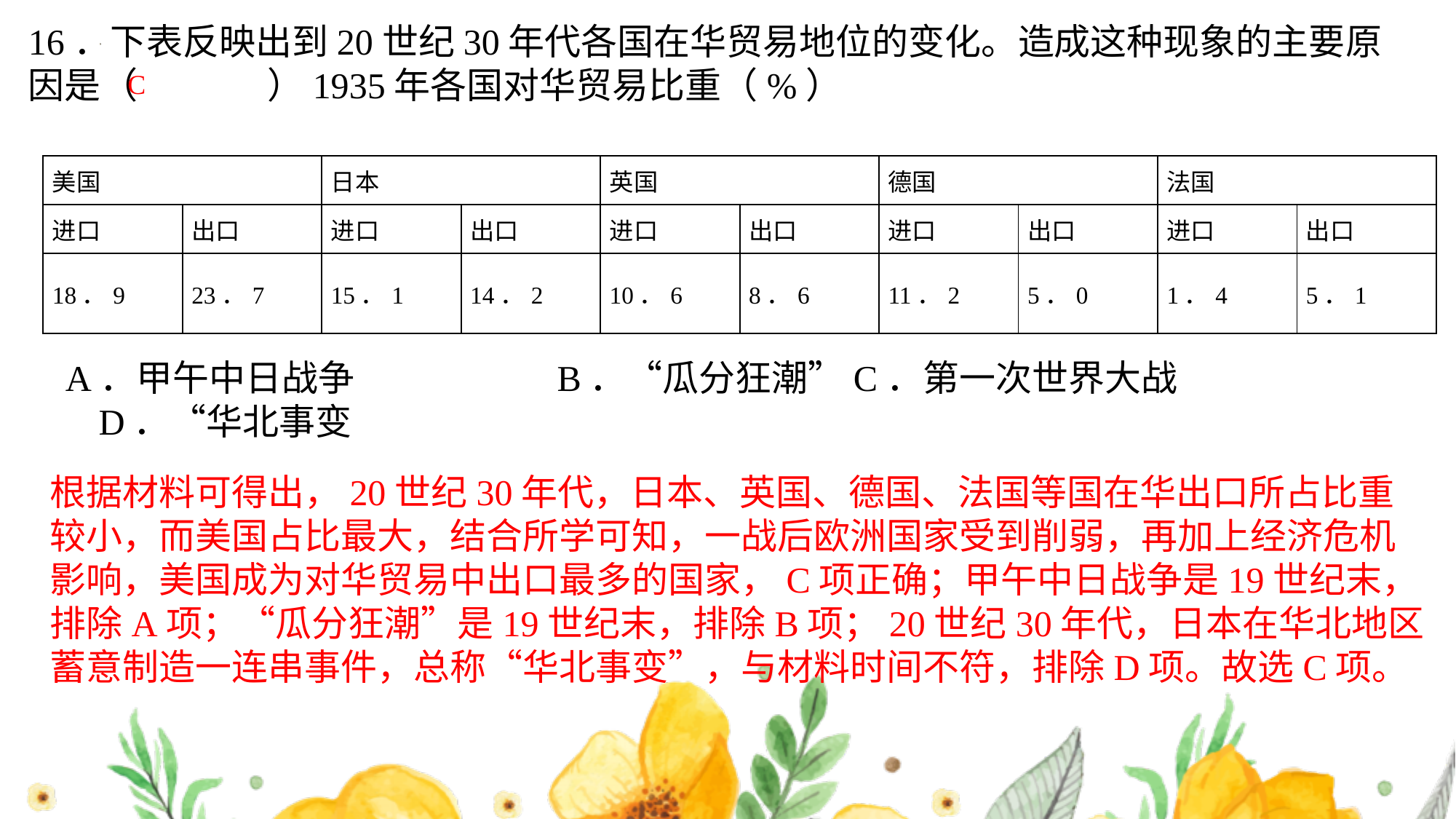

16．下表反映出到20世纪30年代各国在华贸易地位的变化。造成这种现象的主要原因是（　       　）1935年各国对华贸易比重（%）

C
| 美国 |  | 日本 |  | 英国 |  | 德国 |  | 法国 |  |
| --- | --- | --- | --- | --- | --- | --- | --- | --- | --- |
| 进口 | 出口 | 进口 | 出口 | 进口 | 出口 | 进口 | 出口 | 进口 | 出口 |
| 18．9 | 23．7 | 15．1 | 14．2 | 10．6 | 8．6 | 11．2 | 5．0 | 1．4 | 5．1 |
A．甲午中日战争	                   B．“瓜分狂潮”C．第一次世界大战	                   D．“华北事变

根据材料可得出，20世纪30年代，日本、英国、德国、法国等国在华出口所占比重较小，而美国占比最大，结合所学可知，一战后欧洲国家受到削弱，再加上经济危机影响，美国成为对华贸易中出口最多的国家，C项正确；甲午中日战争是19世纪末，排除A项；“瓜分狂潮”是19世纪末，排除B项；20世纪30年代，日本在华北地区蓄意制造一连串事件，总称“华北事变”，与材料时间不符，排除D项。故选C项。